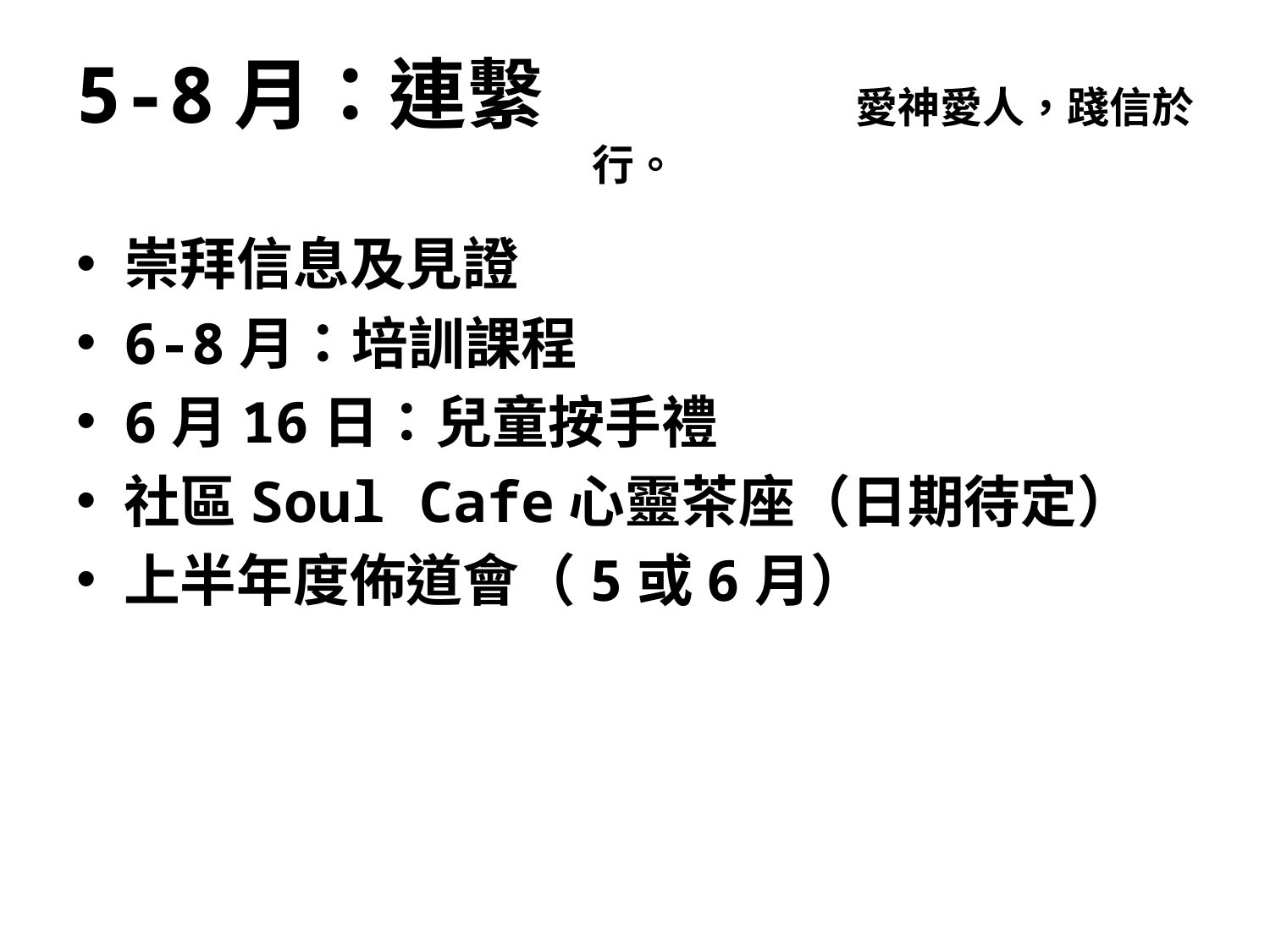

# 5-8月：連繫　　　　愛神愛人，踐信於行。
崇拜信息及見證
6-8月：培訓課程
6月16日：兒童按手禮
社區Soul Cafe心靈茶座（日期待定）
上半年度佈道會（5或6月）